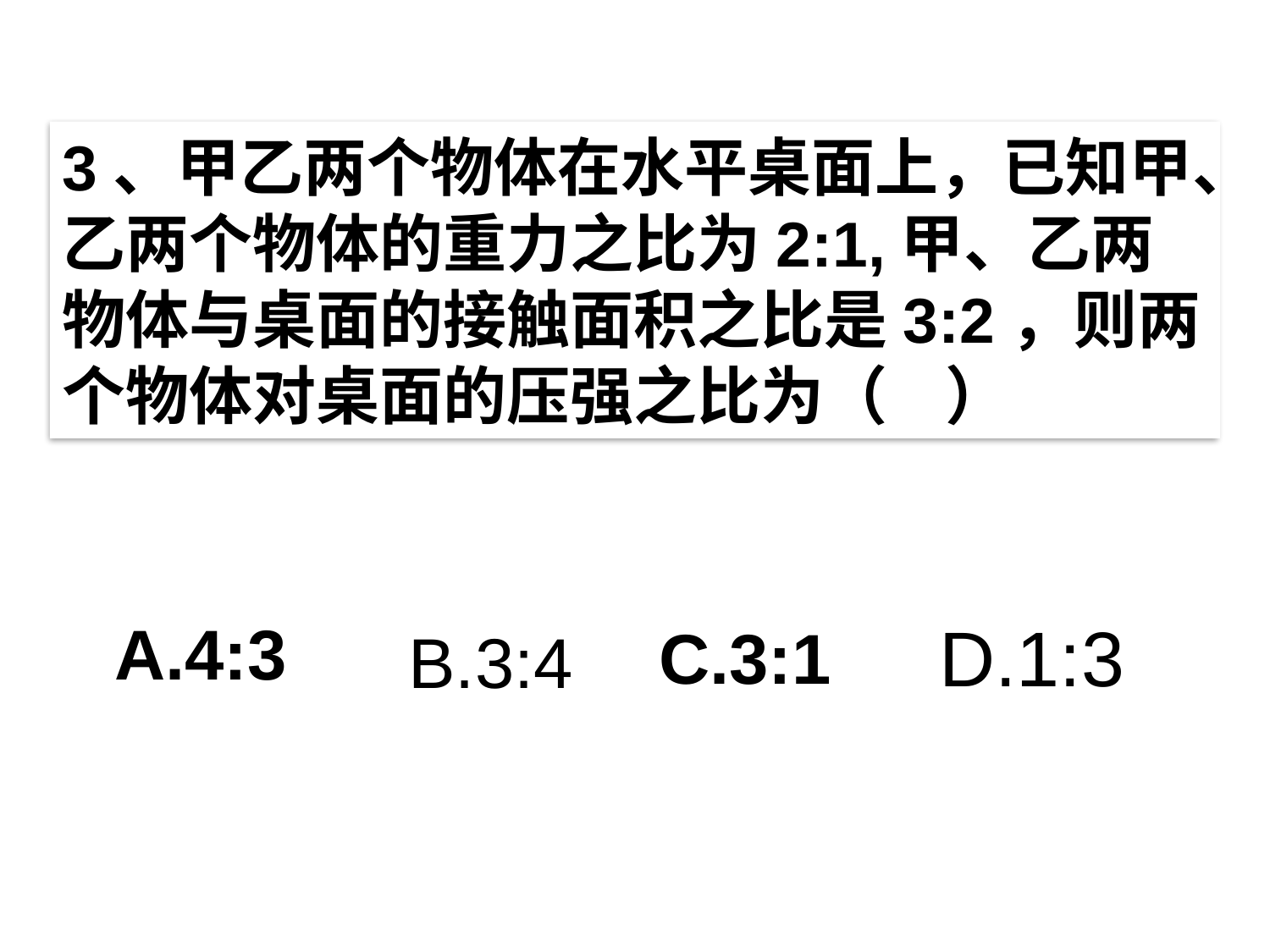

3、甲乙两个物体在水平桌面上，已知甲、乙两个物体的重力之比为2:1,甲、乙两物体与桌面的接触面积之比是3:2，则两个物体对桌面的压强之比为（    ）
A.4:3
D.1:3
C.3:1
B.3:4